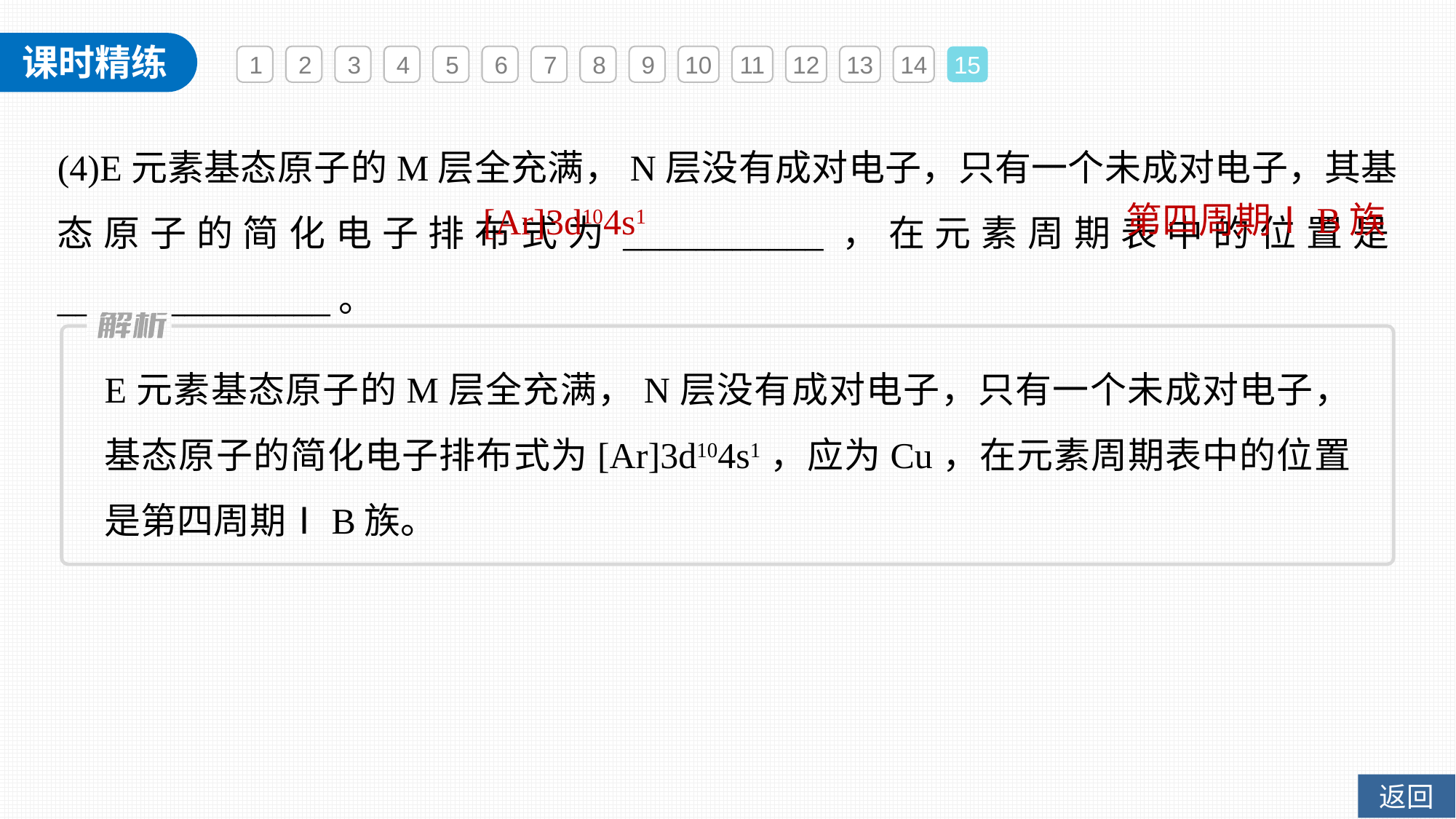

1
2
3
4
5
6
7
8
9
10
11
12
13
14
15
(4)E元素基态原子的M层全充满，N层没有成对电子，只有一个未成对电子，其基态原子的简化电子排布式为___________，在元素周期表中的位置是_______________。
第四周期ⅠB族
[Ar]3d104s1

E元素基态原子的M层全充满，N层没有成对电子，只有一个未成对电子，基态原子的简化电子排布式为[Ar]3d104s1，应为Cu，在元素周期表中的位置是第四周期ⅠB族。
返回